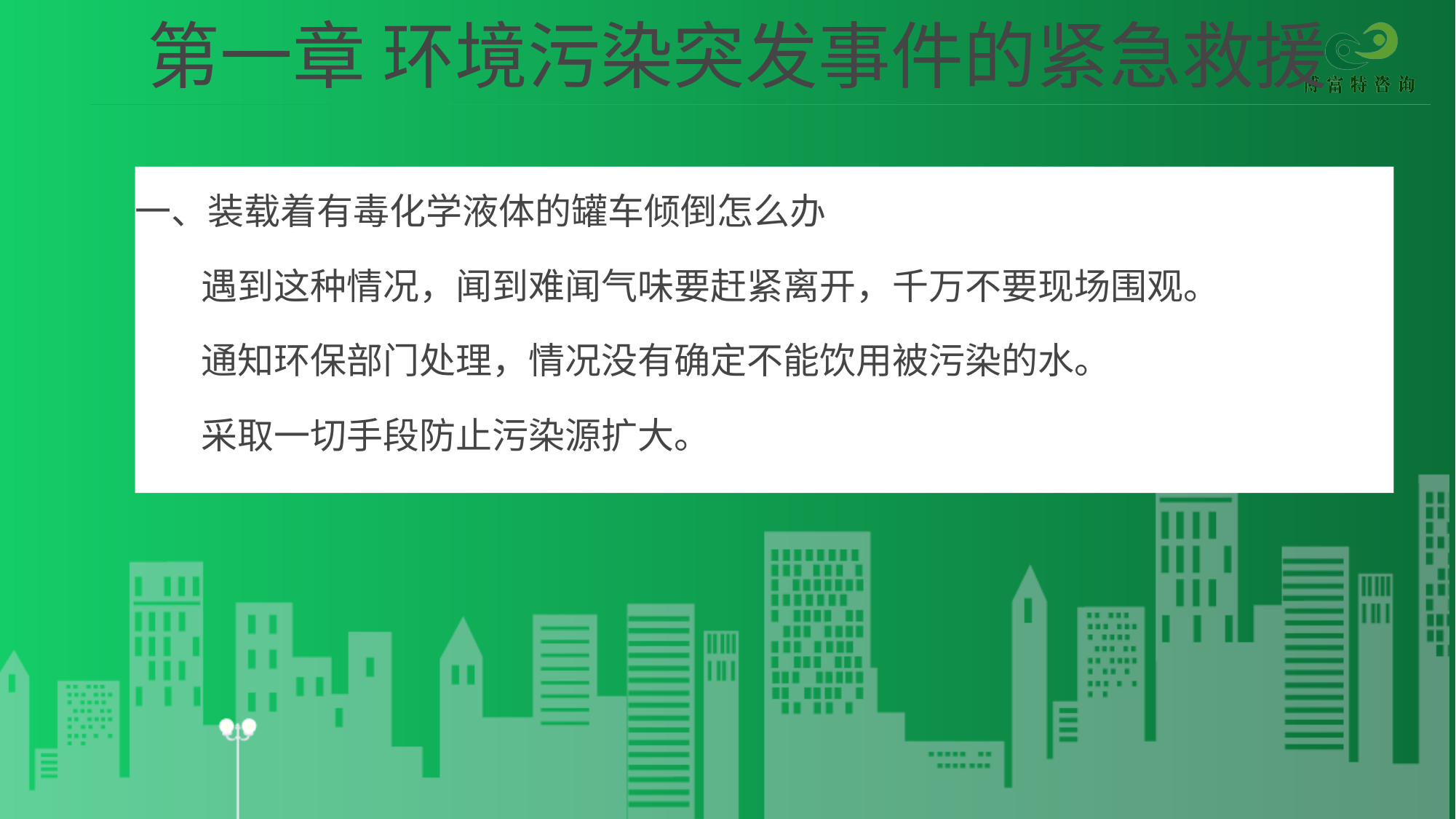

# 第一章 环境污染突发事件的紧急救援
一、装载着有毒化学液体的罐车倾倒怎么办
       遇到这种情况，闻到难闻气味要赶紧离开，千万不要现场围观。
       通知环保部门处理，情况没有确定不能饮用被污染的水。
       采取一切手段防止污染源扩大。
6